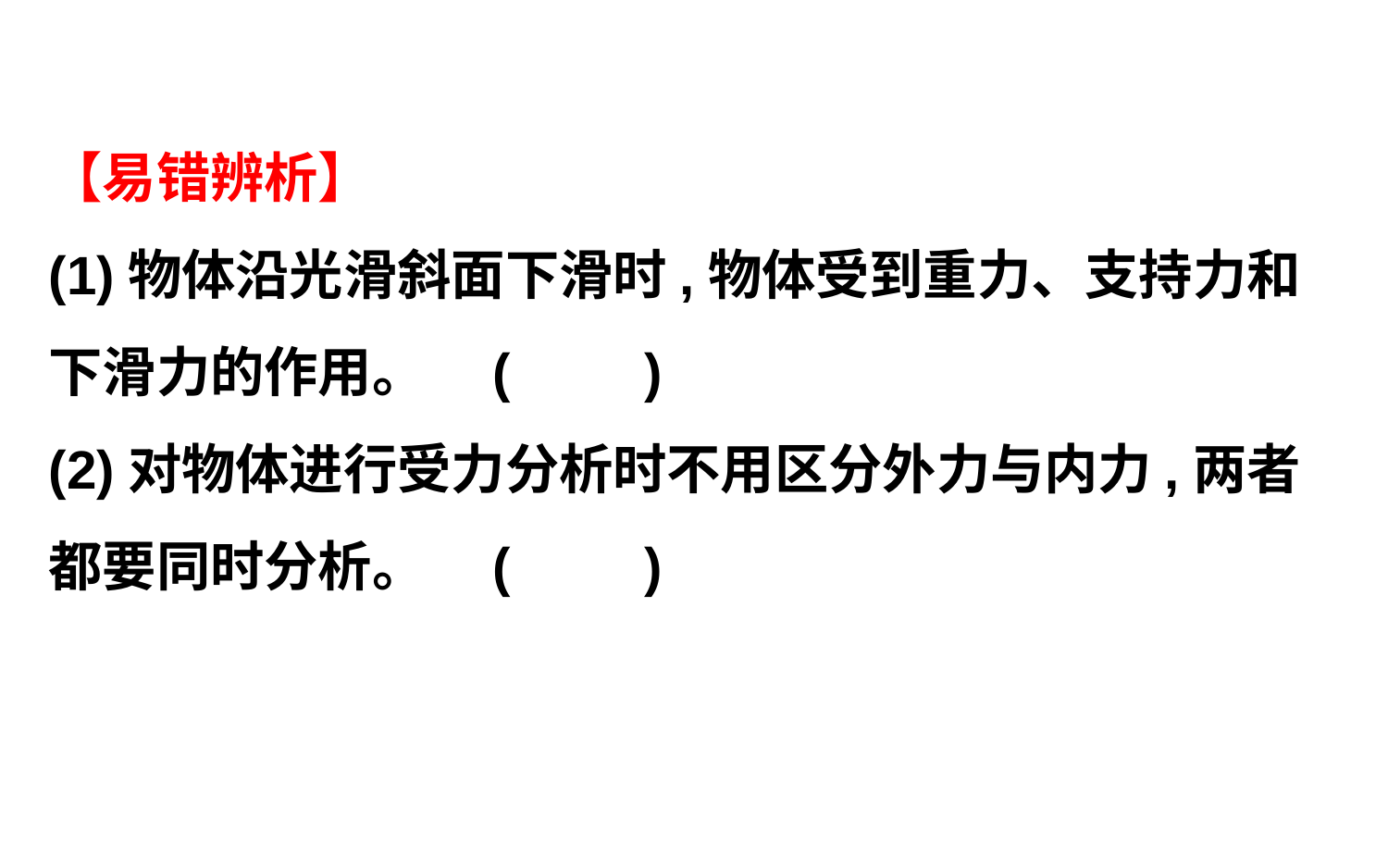

【易错辨析】
(1)物体沿光滑斜面下滑时,物体受到重力、支持力和下滑力的作用。　(　　)
(2)对物体进行受力分析时不用区分外力与内力,两者都要同时分析。　(　　)